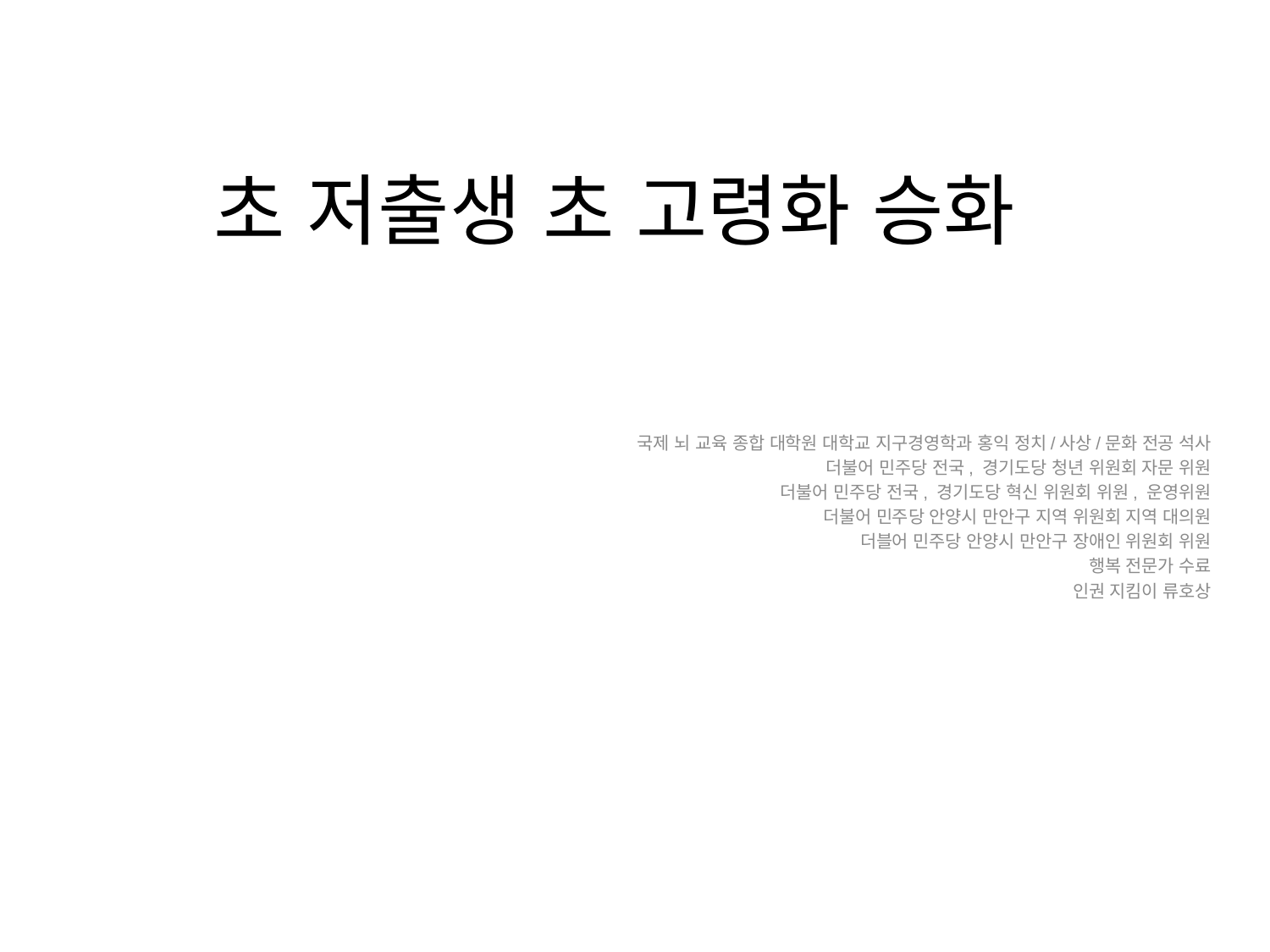

# 초 저출생 초 고령화 승화
국제 뇌 교육 종합 대학원 대학교 지구경영학과 홍익 정치/사상/문화 전공 석사
더불어 민주당 전국, 경기도당 청년 위원회 자문 위원
더불어 민주당 전국, 경기도당 혁신 위원회 위원, 운영위원
더불어 민주당 안양시 만안구 지역 위원회 지역 대의원
더블어 민주당 안양시 만안구 장애인 위원회 위원
행복 전문가 수료
인권 지킴이 류호상